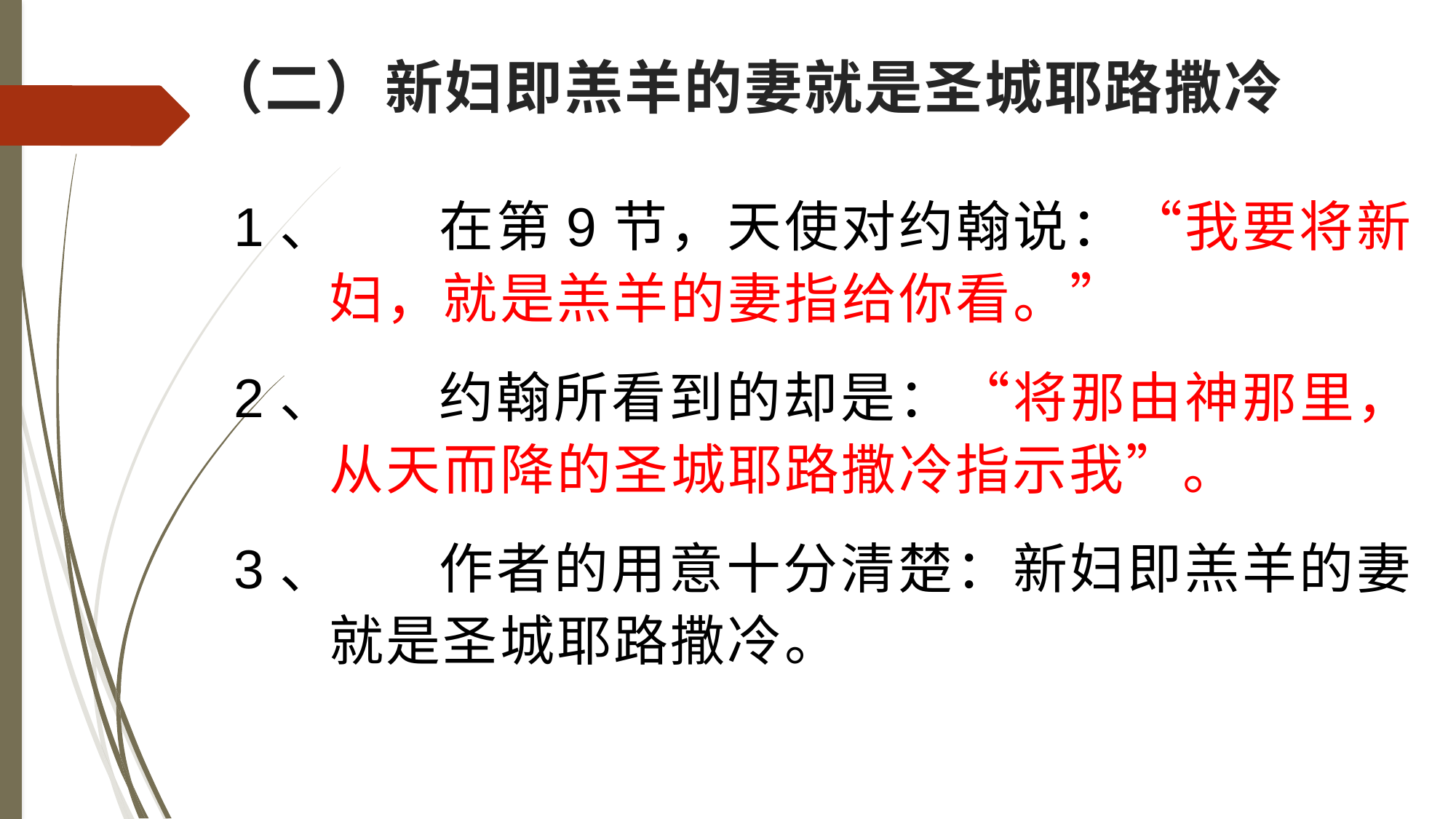

# （二）新妇即羔羊的妻就是圣城耶路撒冷
1、	在第9节，天使对约翰说：“我要将新妇，就是羔羊的妻指给你看。”
2、	约翰所看到的却是：“将那由神那里，从天而降的圣城耶路撒冷指示我”。
3、	作者的用意十分清楚：新妇即羔羊的妻就是圣城耶路撒冷。